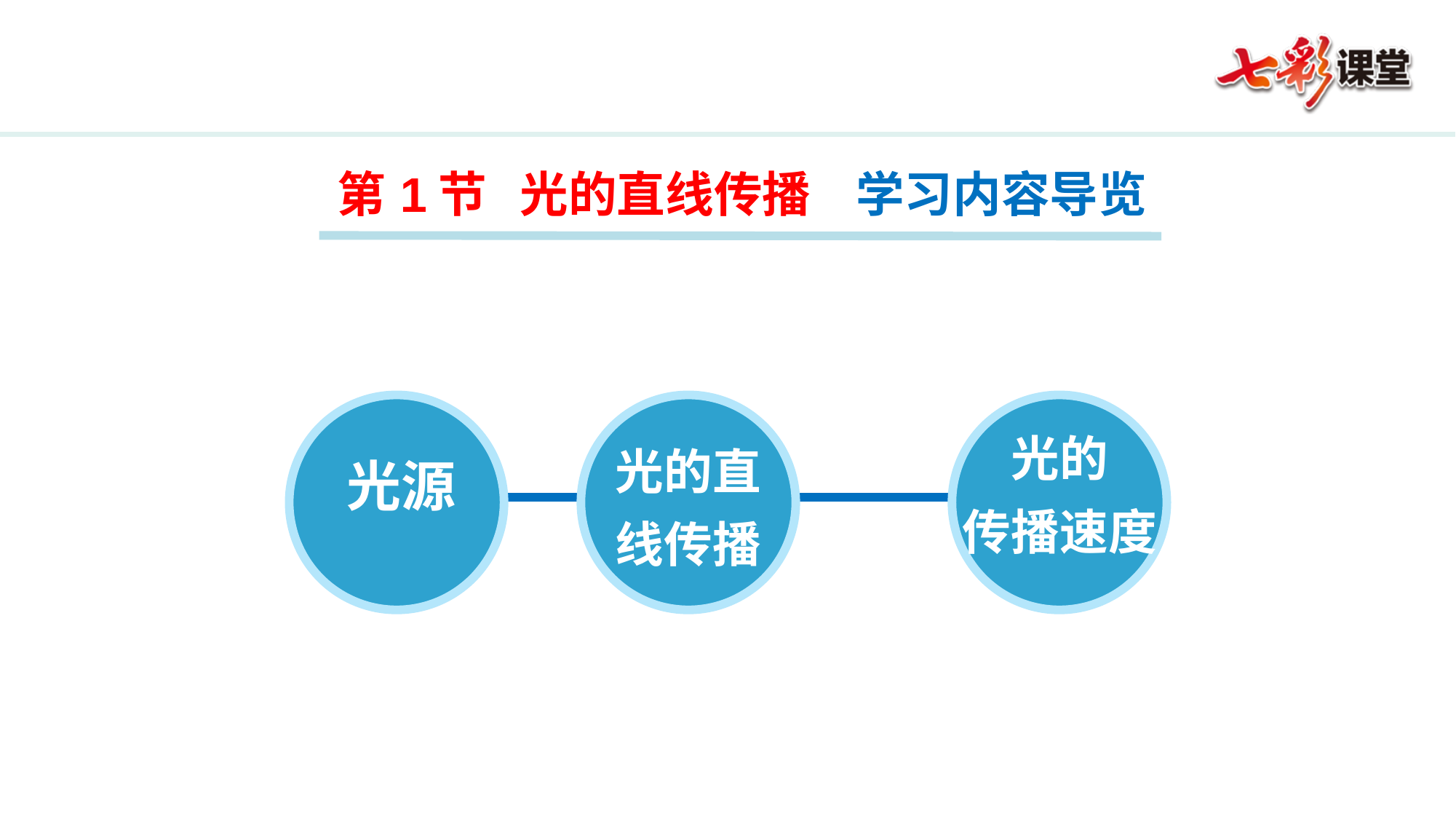

第1节   光的直线传播    学习内容导览
光的直线传播

光的
传播速度
光源